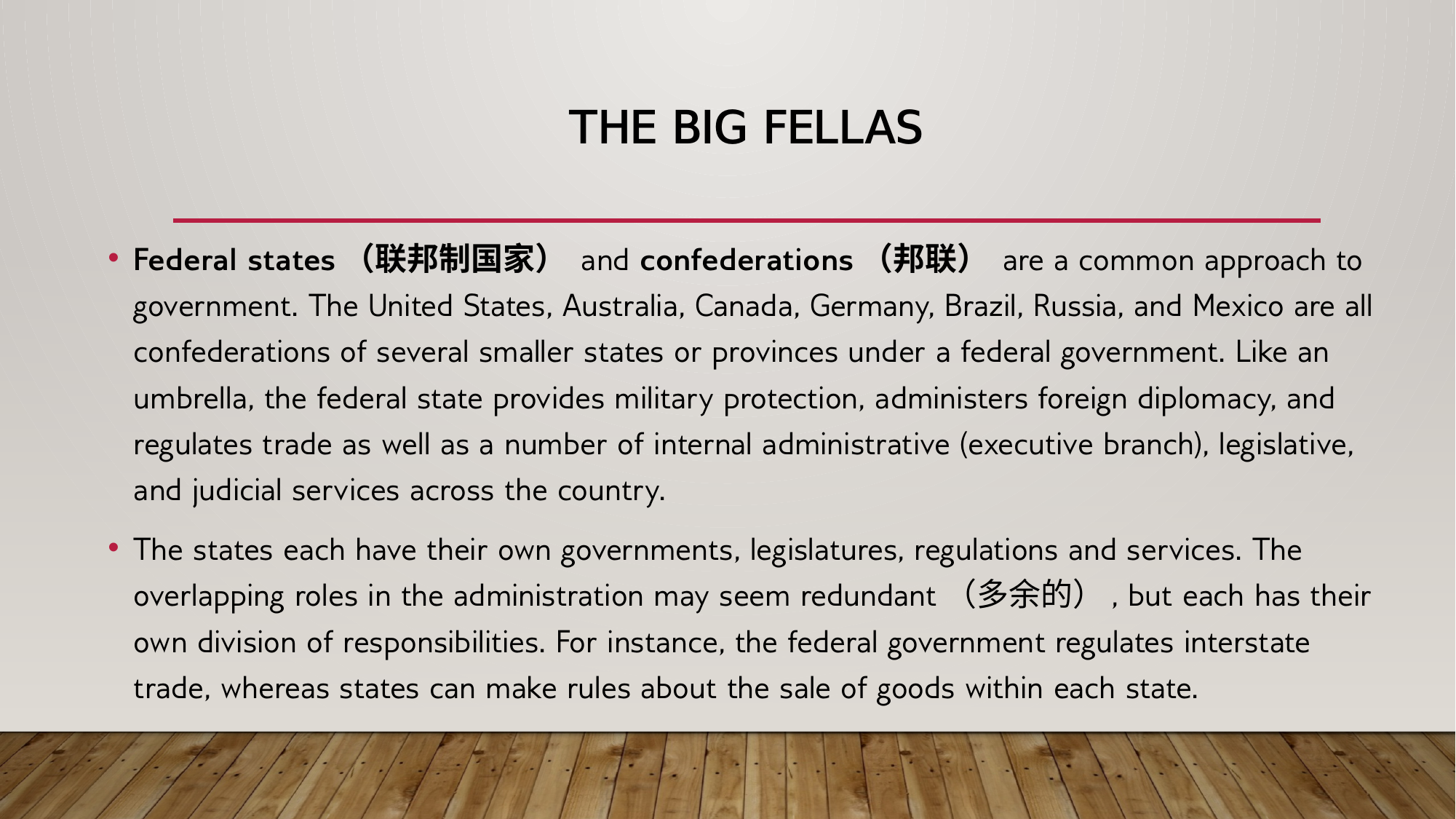

# THE BIG FELLAS
Federal states（联邦制国家） and confederations（邦联） are a common approach to government. The United States, Australia, Canada, Germany, Brazil, Russia, and Mexico are all confederations of several smaller states or provinces under a federal government. Like an umbrella, the federal state provides military protection, administers foreign diplomacy, and regulates trade as well as a number of internal administrative (executive branch), legislative, and judicial services across the country.
The states each have their own governments, legislatures, regulations and services. The overlapping roles in the administration may seem redundant（多余的）, but each has their own division of responsibilities. For instance, the federal government regulates interstate trade, whereas states can make rules about the sale of goods within each state.